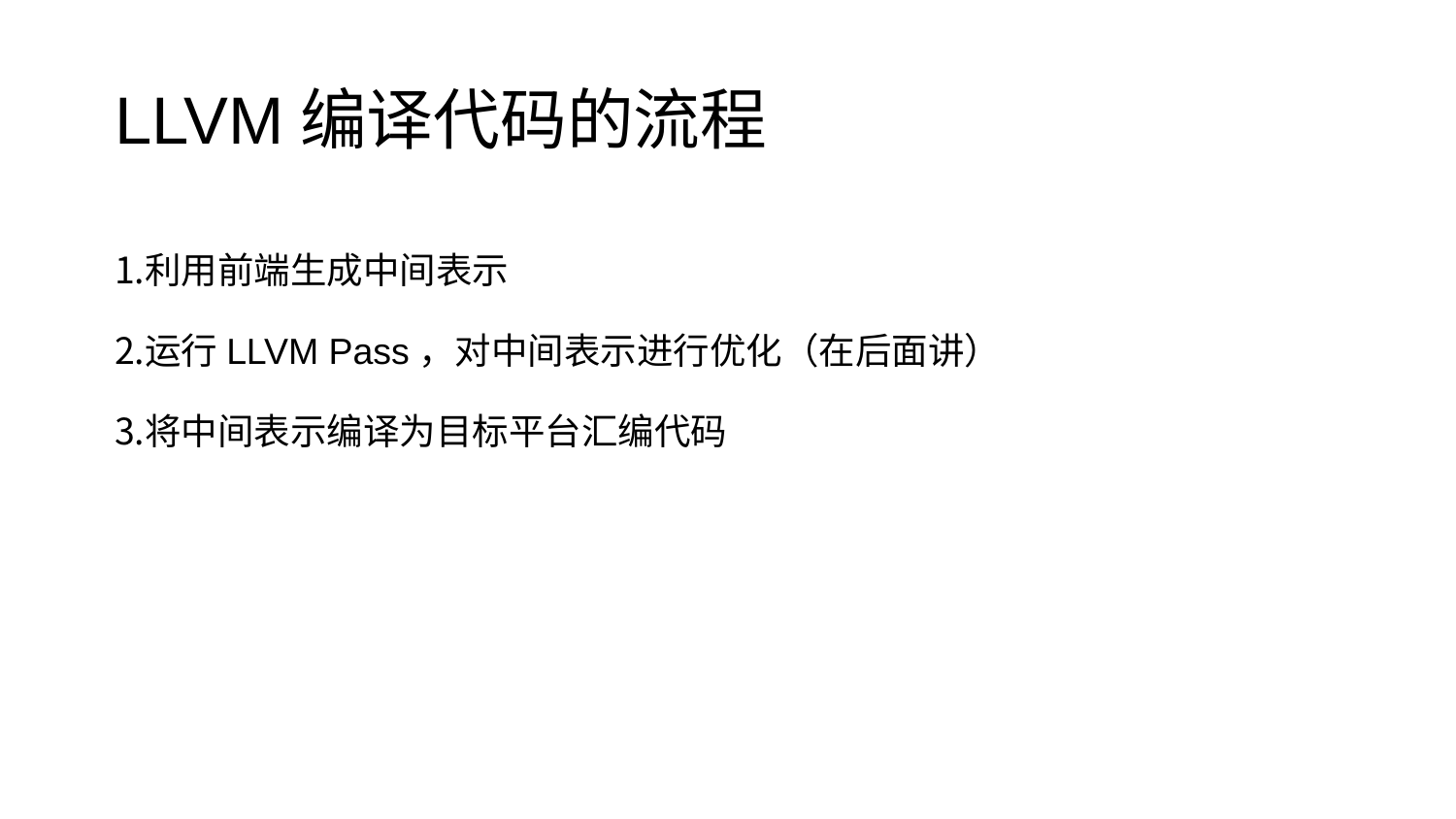

# LLVM编译代码的流程
利用前端生成中间表示
运行LLVM Pass，对中间表示进行优化（在后面讲）
将中间表示编译为目标平台汇编代码